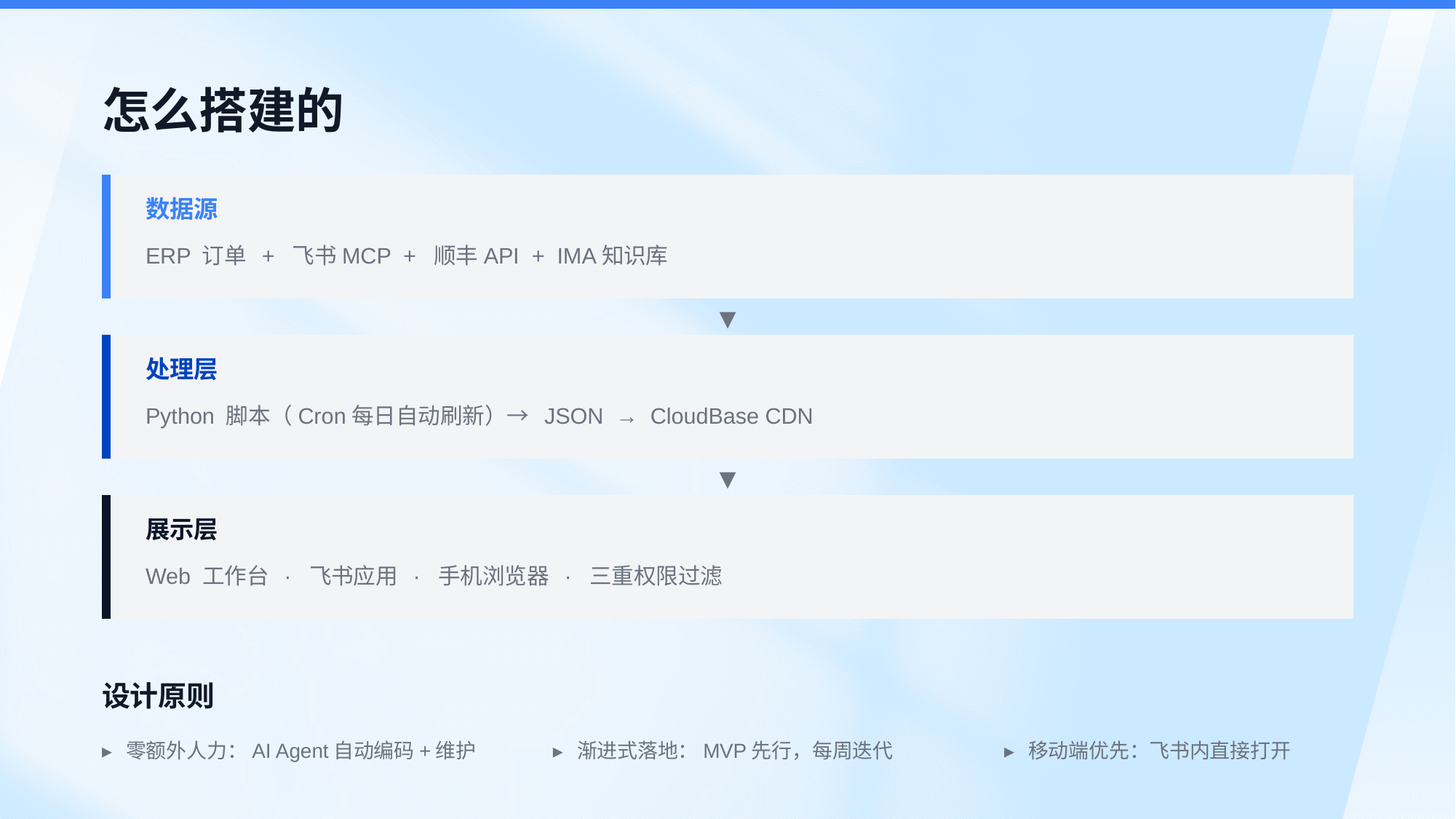

怎么搭建的

数据源
ERP 订单  +  飞书MCP  +  顺丰API  +  IMA知识库
▼

处理层
Python 脚本（Cron每日自动刷新）→  JSON  →  CloudBase CDN
▼

展示层
Web 工作台  ·  飞书应用  ·  手机浏览器  ·  三重权限过滤
设计原则
▸  零额外人力：AI Agent自动编码+维护
▸  渐进式落地：MVP先行，每周迭代
▸  移动端优先：飞书内直接打开